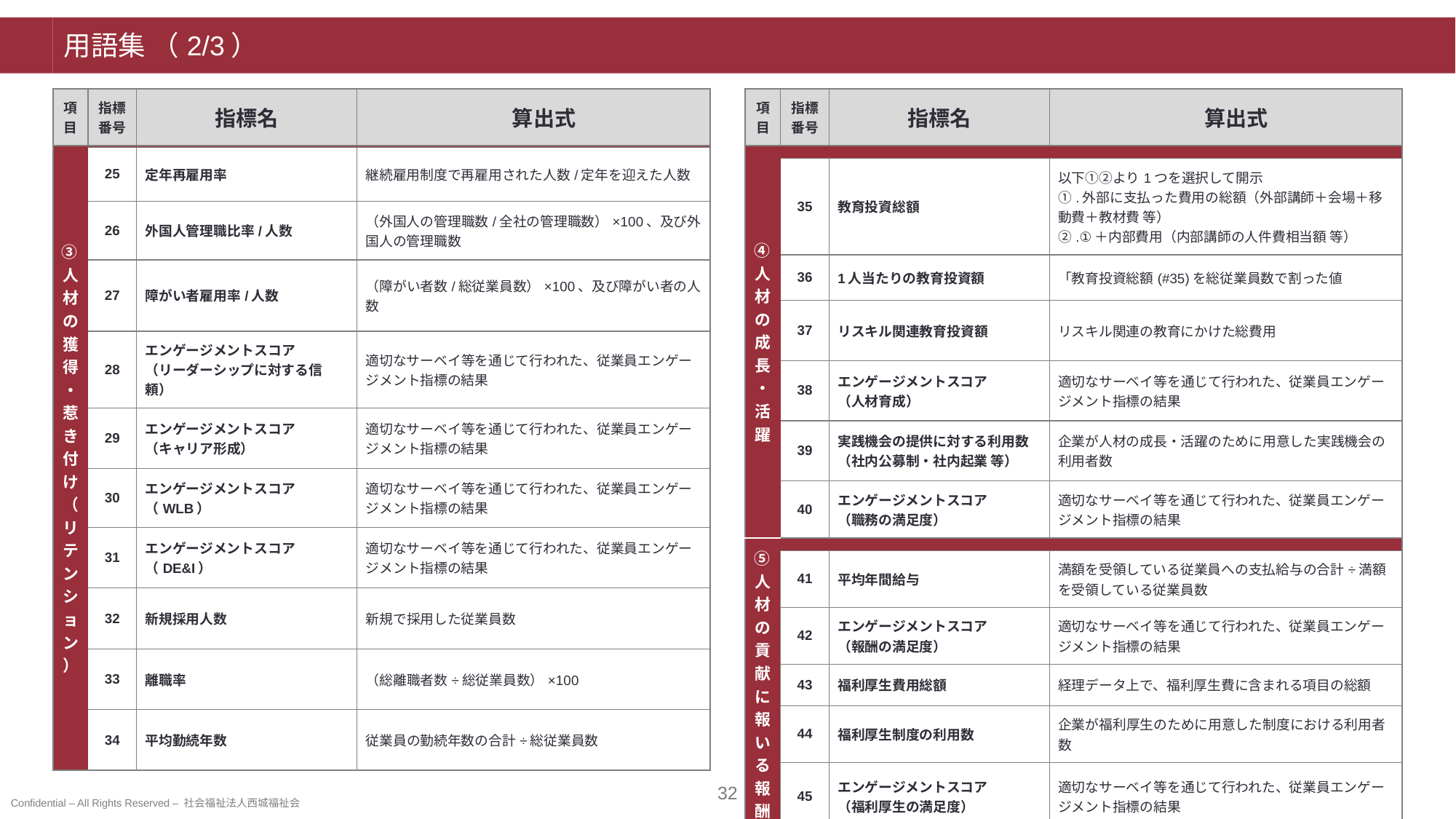

# 用語集 （2/3）
| 項目 | 指標 番号 | 指標名 | 算出式 |
| --- | --- | --- | --- |
| ④人材の成長・活躍 |  |  |  |
|  | 35 | 教育投資総額 | 以下①②より1つを選択して開示 ①.外部に支払った費用の総額（外部講師＋会場＋移動費＋教材費 等） ②.①＋内部費用（内部講師の人件費相当額 等） |
|  | 36 | 1人当たりの教育投資額 | 「教育投資総額(#35)を総従業員数で割った値 |
|  | 37 | リスキル関連教育投資額 | リスキル関連の教育にかけた総費用 |
|  | 38 | エンゲージメントスコア （人材育成） | 適切なサーベイ等を通じて行われた、従業員エンゲージメント指標の結果 |
|  | 39 | 実践機会の提供に対する利用数 （社内公募制・社内起業 等） | 企業が人材の成長・活躍のために用意した実践機会の利用者数 |
|  | 40 | エンゲージメントスコア （職務の満足度） | 適切なサーベイ等を通じて行われた、従業員エンゲージメント指標の結果 |
| ⑤人材の貢献に報いる報酬 |  |  |  |
|  | 41 | 平均年間給与 | 満額を受領している従業員への支払給与の合計÷満額を受領している従業員数 |
|  | 42 | エンゲージメントスコア （報酬の満足度） | 適切なサーベイ等を通じて行われた、従業員エンゲージメント指標の結果 |
|  | 43 | 福利厚生費用総額 | 経理データ上で、福利厚生費に含まれる項目の総額 |
|  | 44 | 福利厚生制度の利用数 | 企業が福利厚生のために用意した制度における利用者数 |
|  | 45 | エンゲージメントスコア （福利厚生の満足度） | 適切なサーベイ等を通じて行われた、従業員エンゲージメント指標の結果 |
| 項目 | 指標番号 | 指標名 | 算出式 |
| --- | --- | --- | --- |
| ③人材の獲得・惹き付け（リテンション） |  |  |  |
|  | 25 | 定年再雇用率 | 継続雇用制度で再雇用された人数/定年を迎えた人数 |
|  | 26 | 外国人管理職比率/人数 | （外国人の管理職数/全社の管理職数）×100、及び外国人の管理職数 |
|  | 27 | 障がい者雇用率/人数 | （障がい者数/総従業員数）×100、及び障がい者の人数 |
|  | 28 | エンゲージメントスコア （リーダーシップに対する信頼） | 適切なサーベイ等を通じて行われた、従業員エンゲージメント指標の結果 |
|  | 29 | エンゲージメントスコア （キャリア形成） | 適切なサーベイ等を通じて行われた、従業員エンゲージメント指標の結果 |
|  | 30 | エンゲージメントスコア （WLB） | 適切なサーベイ等を通じて行われた、従業員エンゲージメント指標の結果 |
|  | 31 | エンゲージメントスコア （DE&I） | 適切なサーベイ等を通じて行われた、従業員エンゲージメント指標の結果 |
|  | 32 | 新規採用人数 | 新規で採用した従業員数 |
|  | 33 | 離職率 | （総離職者数÷総従業員数）×100 |
|  | 34 | 平均勤続年数 | 従業員の勤続年数の合計÷総従業員数 |
32